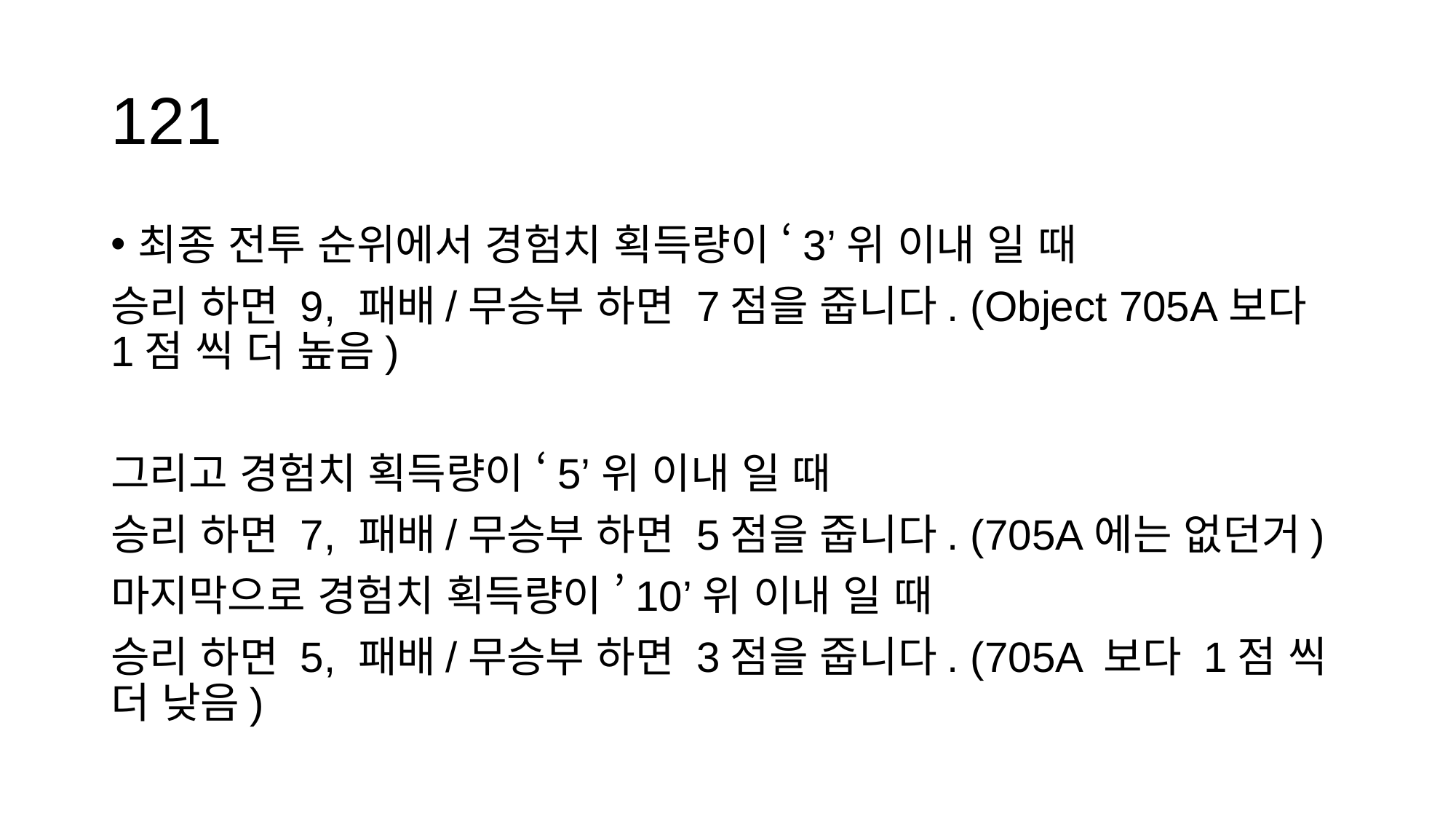

# 121
최종 전투 순위에서 경험치 획득량이 ‘3’위 이내 일 때
승리 하면 9, 패배/무승부 하면 7점을 줍니다. (Object 705A보다 1점 씩 더 높음)

그리고 경험치 획득량이 ‘5’위 이내 일 때
승리 하면 7, 패배/무승부 하면 5점을 줍니다. (705A에는 없던거)
마지막으로 경험치 획득량이 ’10’위 이내 일 때
승리 하면 5, 패배/무승부 하면 3점을 줍니다. (705A 보다 1점 씩 더 낮음)